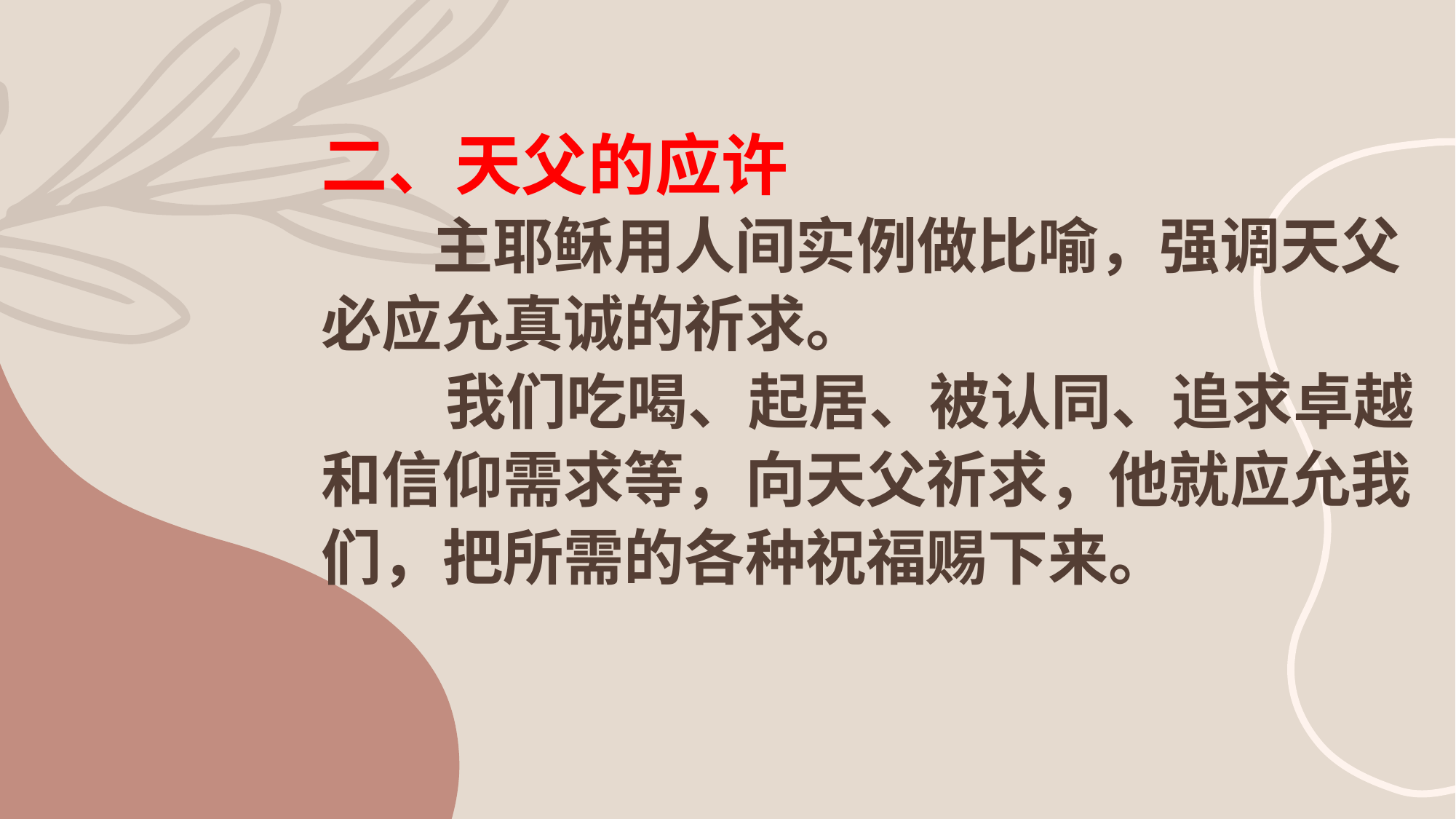

# 二、天父的应许 主耶稣用人间实例做比喻，强调天父必应允真诚的祈求。 我们吃喝、起居、被认同、追求卓越和信仰需求等，向天父祈求，他就应允我们，把所需的各种祝福赐下来。